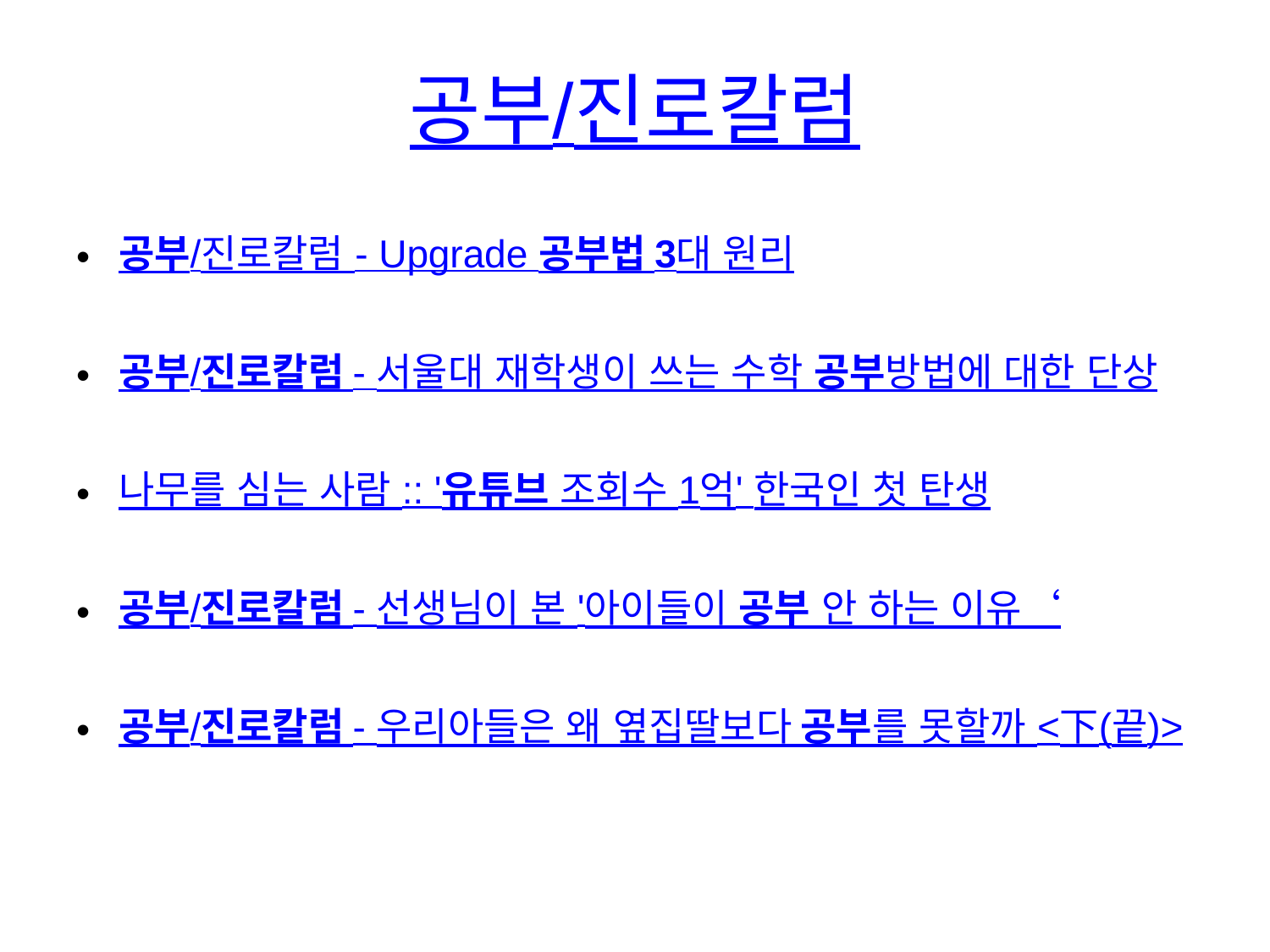

# 공부/진로칼럼
공부/진로칼럼 - Upgrade 공부법 3대 원리

공부/진로칼럼 - 서울대 재학생이 쓰는 수학 공부방법에 대한 단상

나무를 심는 사람 :: '유튜브 조회수 1억' 한국인 첫 탄생

공부/진로칼럼 - 선생님이 본 '아이들이 공부 안 하는 이유‘

공부/진로칼럼 - 우리아들은 왜 옆집딸보다 공부를 못할까 <下(끝)>